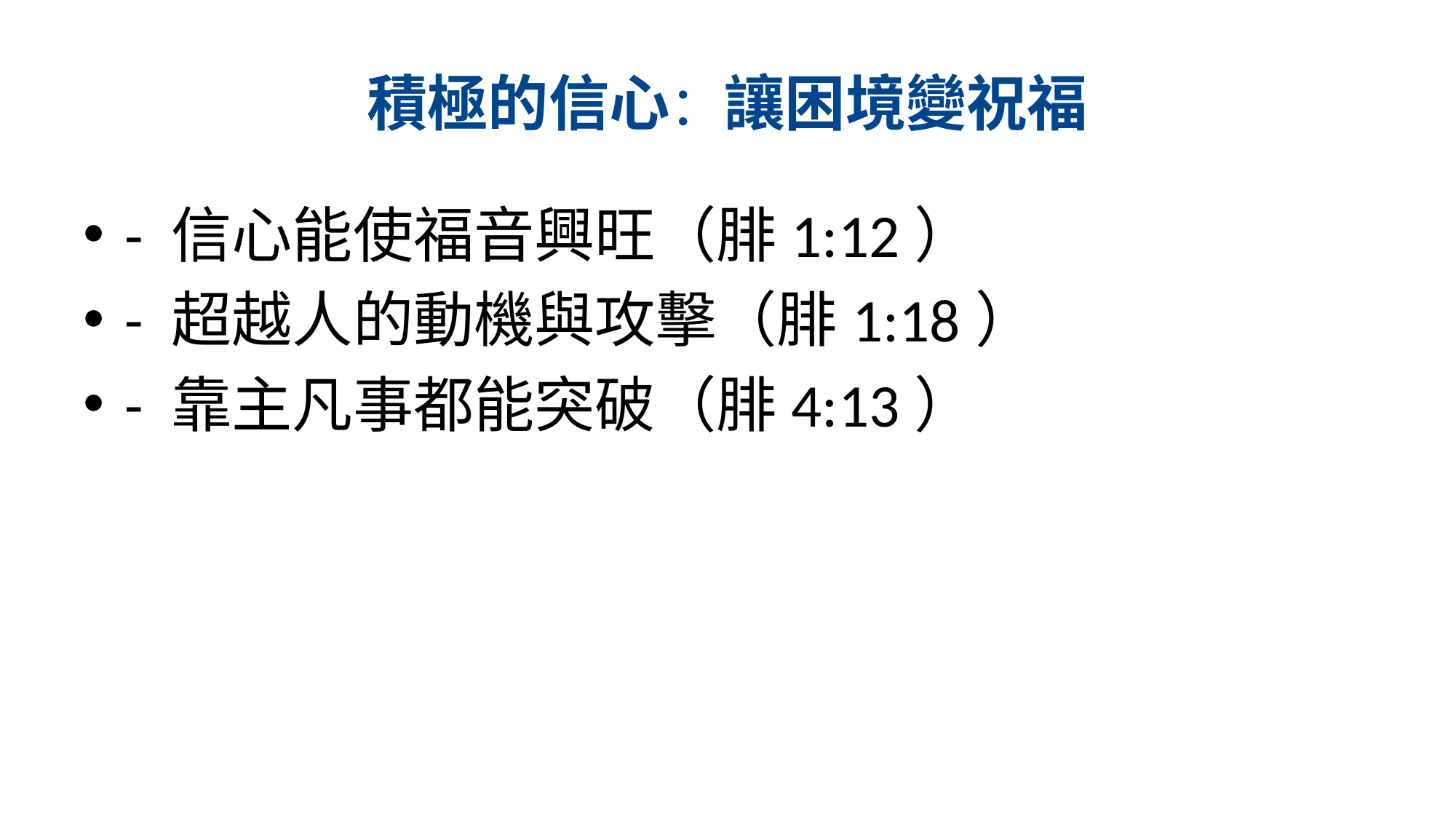

# 積極的信心：讓困境變祝福
- 信心能使福音興旺（腓1:12）
- 超越人的動機與攻擊（腓1:18）
- 靠主凡事都能突破（腓4:13）